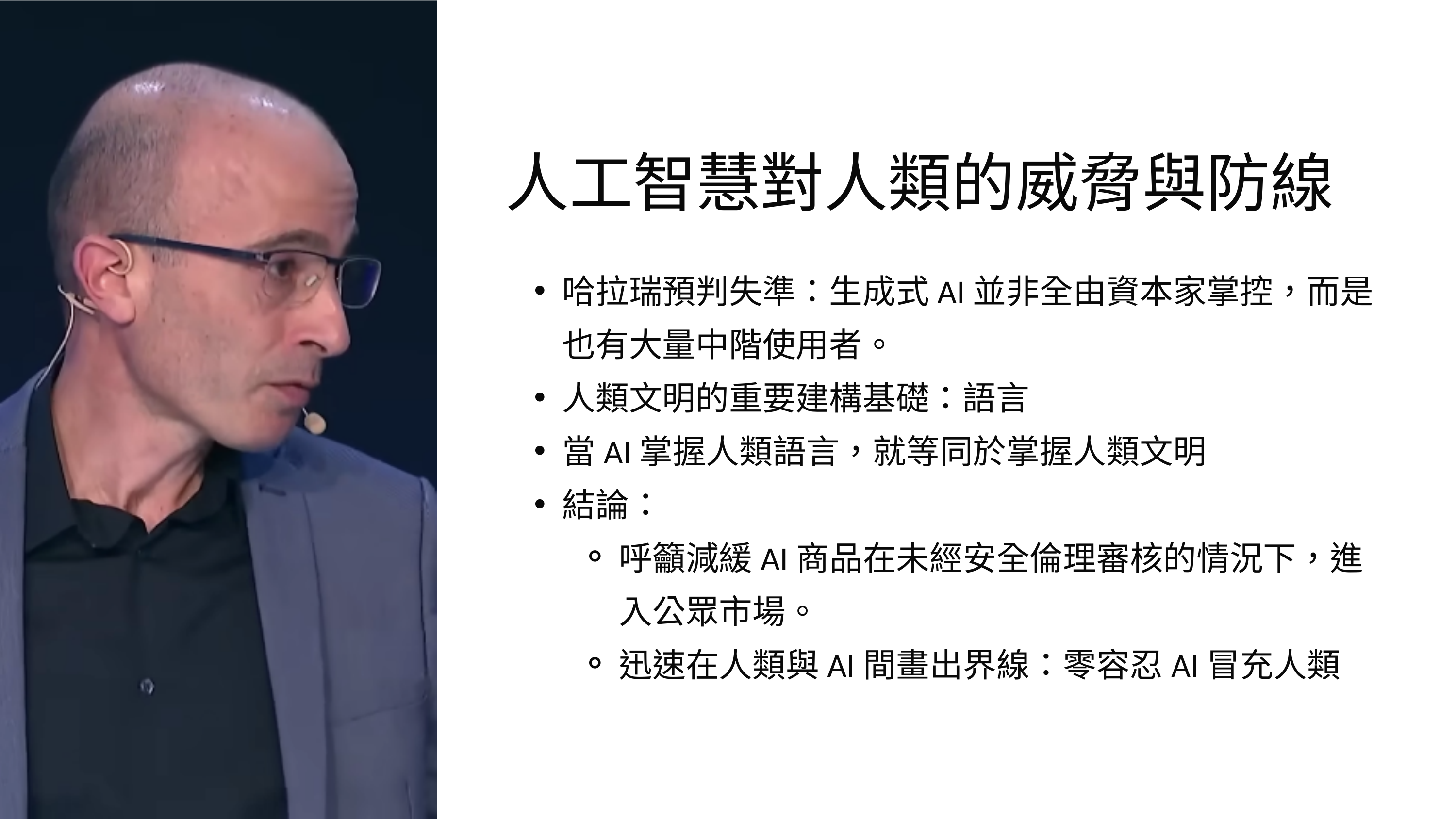

人工智慧對人類的威脅與防線
哈拉瑞預判失準：生成式AI並非全由資本家掌控，而是也有大量中階使用者。
人類文明的重要建構基礎：語言
當AI掌握人類語言，就等同於掌握人類文明
結論：
呼籲減緩AI商品在未經安全倫理審核的情況下，進入公眾市場。
迅速在人類與AI間畫出界線：零容忍AI冒充人類